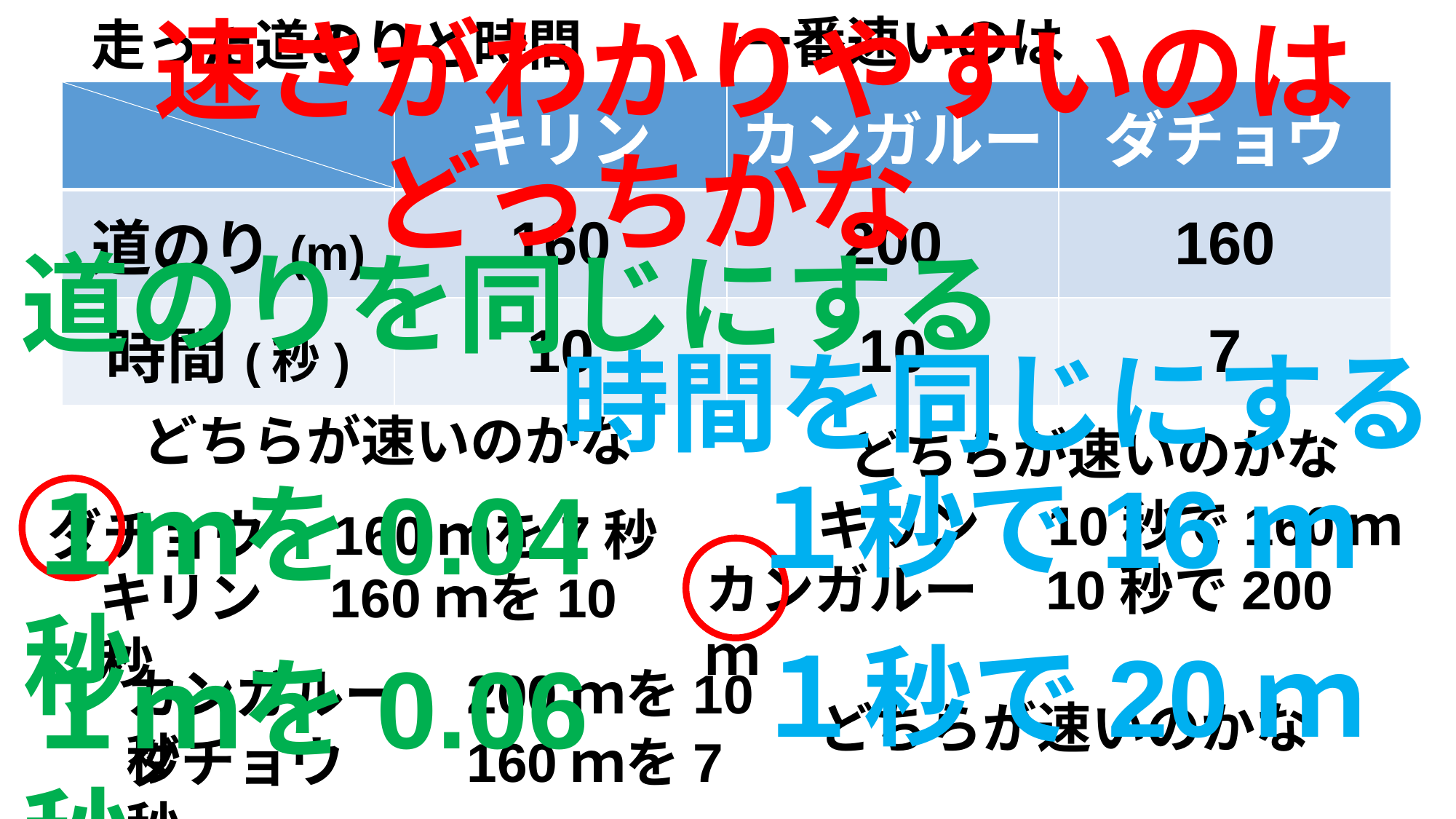

速さがわかりやすいのは
　　どっちかな
一番速いのは
走った道のりと時間
|  | キリン | カンガルー | ダチョウ |
| --- | --- | --- | --- |
| 道のり(m) | 160 | 200 | 160 |
| 時間(秒) | 10 | 10 | 7 |
道のりを同じにする
時間を同じにする
どちらが速いのかな
どちらが速いのかな
１秒で16ｍ
１ｍを0.04秒

キリン　10秒で160ｍ
ダチョウ　160ｍを7秒

カンガルー　10秒で200ｍ
キリン　160ｍを10秒
１秒で20ｍ
１ｍを0.06秒
カンガルー　200ｍを10秒
どちらが速いのかな
ダチョウ　　160ｍを7秒